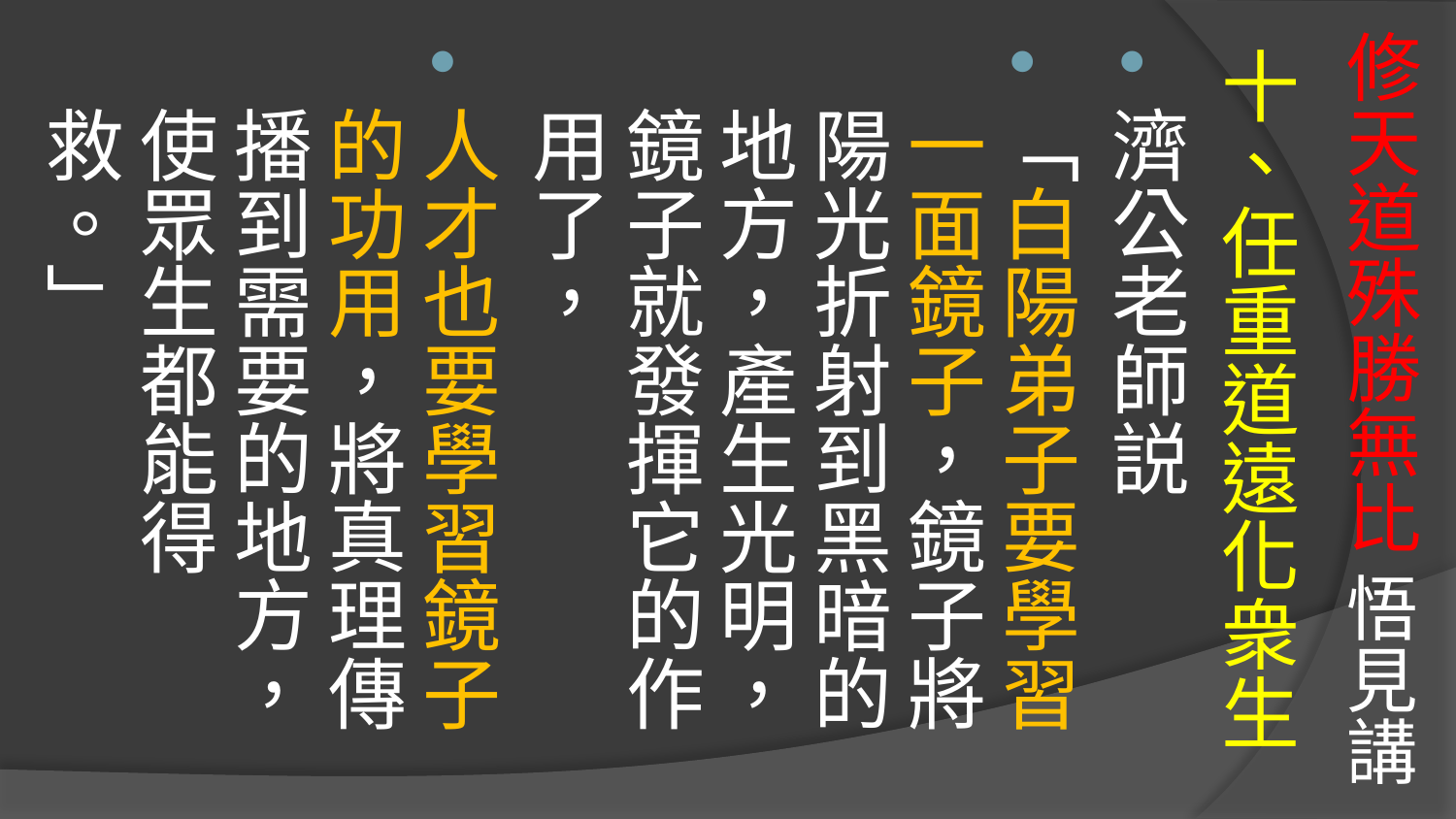

# 修天道殊勝無比 悟見講
十、任重道遠化衆生
濟公老師説
「白陽弟子要學習一面鏡子，鏡子將陽光折射到黑暗的地方，產生光明，鏡子就發揮它的作用了，
人才也要學習鏡子的功用，將真理傳播到需要的地方，使眾生都能得救。」